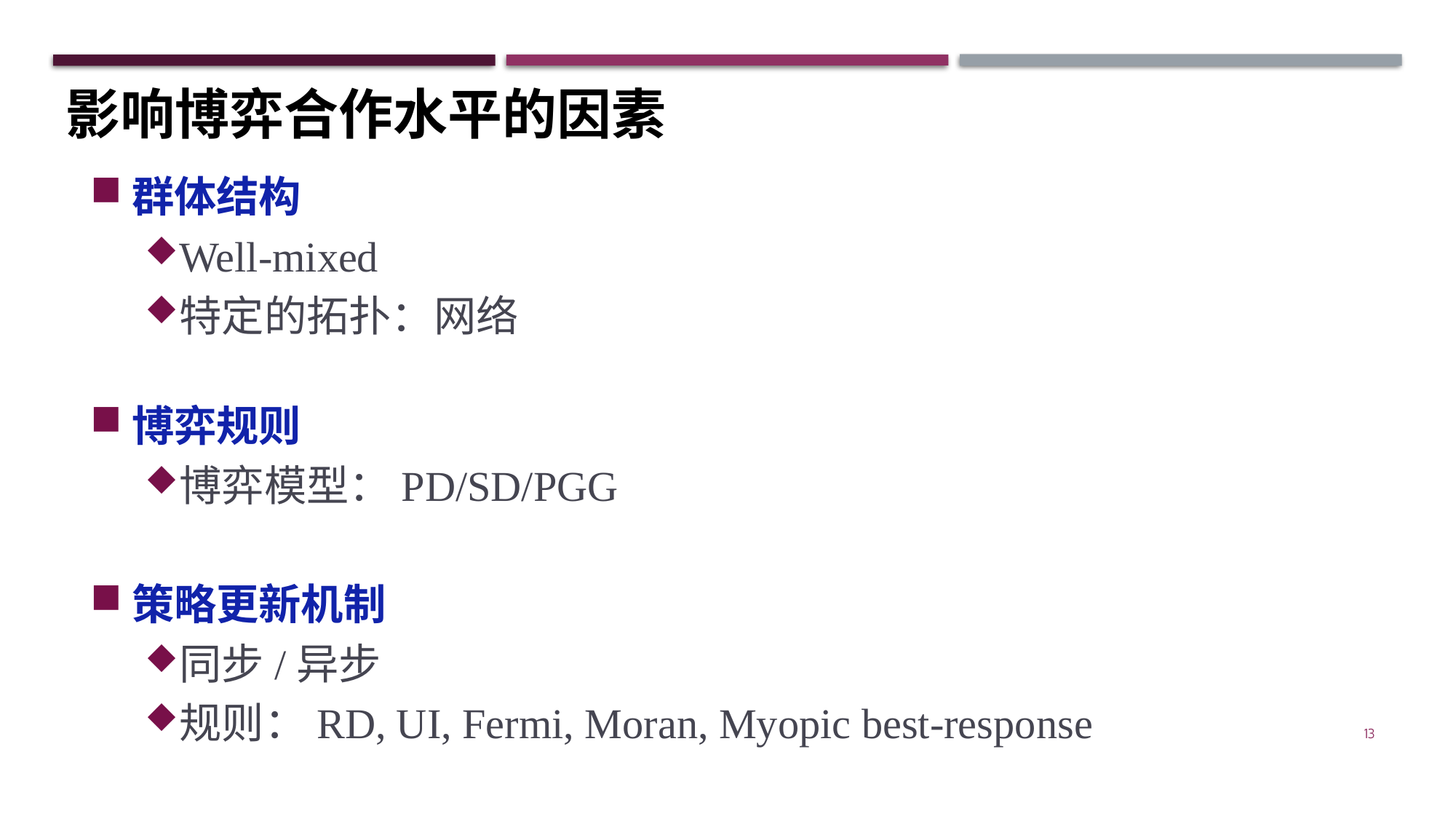

影响博弈合作水平的因素
群体结构
Well-mixed
特定的拓扑：网络

博弈规则
博弈模型：PD/SD/PGG

策略更新机制
同步/异步
规则：RD, UI, Fermi, Moran, Myopic best-response

13